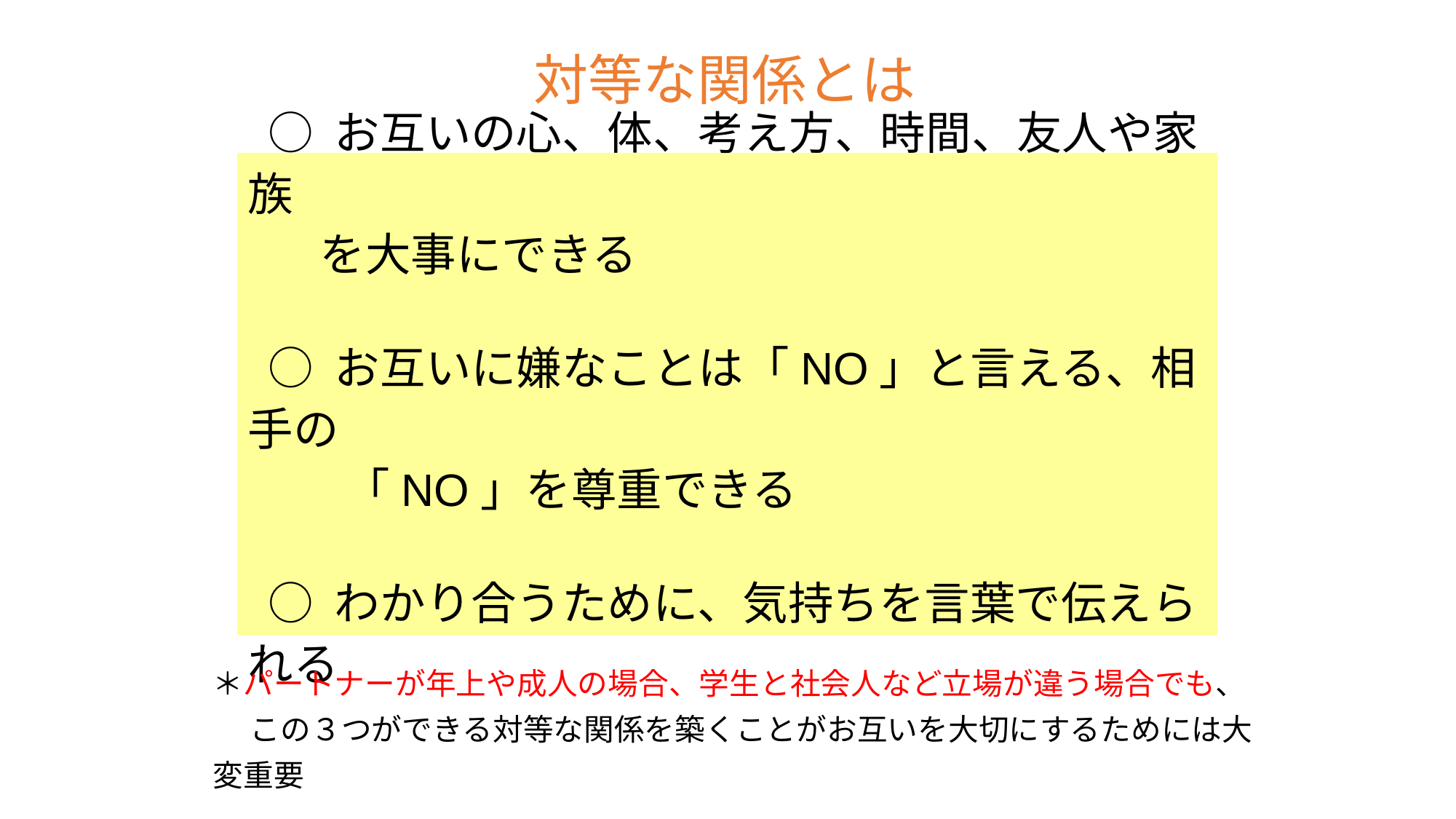

対等な関係とは
  ○ お互いの心、体、考え方、時間、友人や家族
      を大事にできる

  ○ お互いに嫌なことは「NO」と言える、相手の
  　  「NO」を尊重できる

  ○ わかり合うために、気持ちを言葉で伝えられる
＊パートナーが年上や成人の場合、学生と社会人など立場が違う場合でも、
　 この３つができる対等な関係を築くことがお互いを大切にするためには大変重要